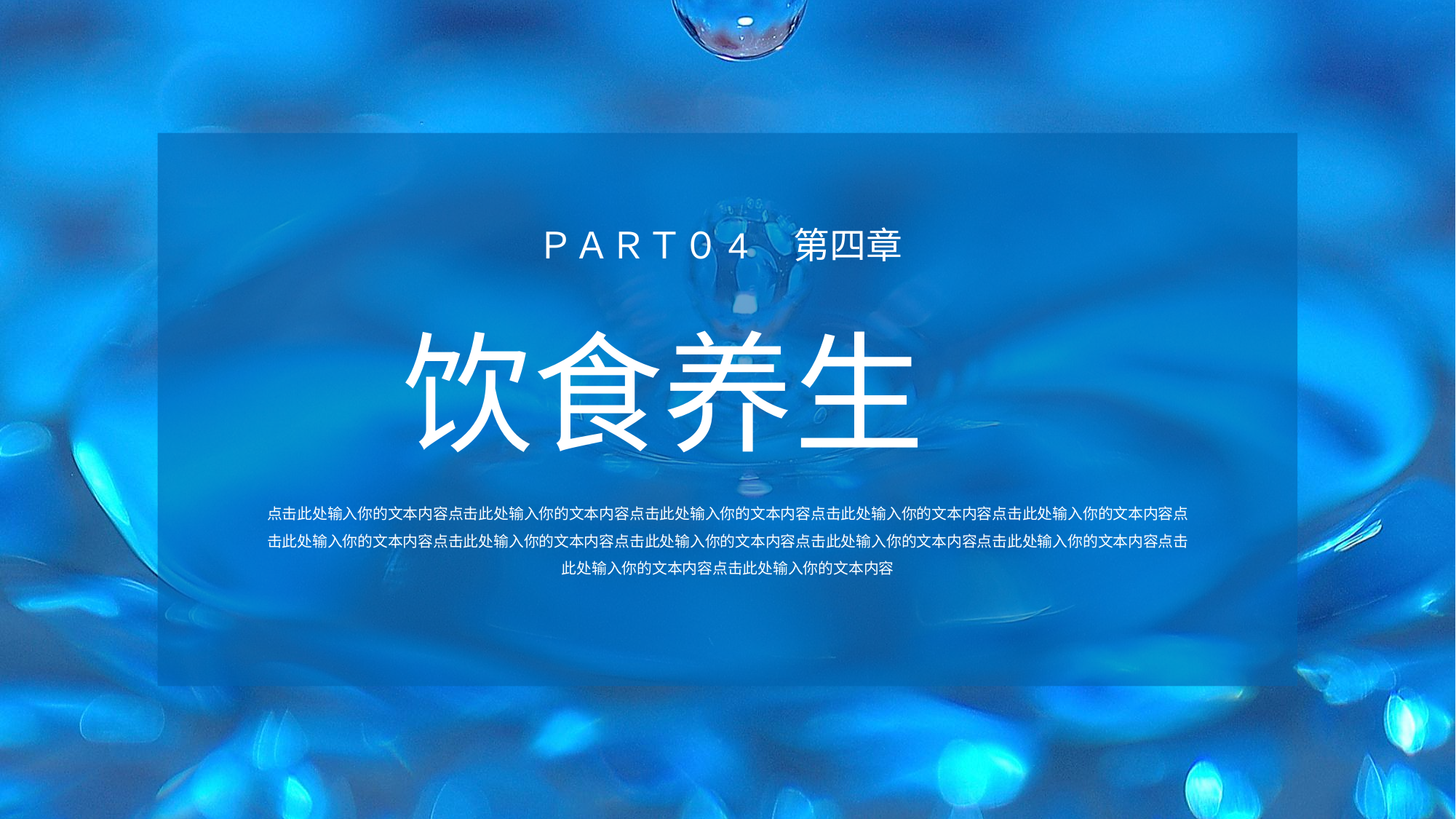

ＰＡＲＴ０4　第四章
饮食养生
点击此处输入你的文本内容点击此处输入你的文本内容点击此处输入你的文本内容点击此处输入你的文本内容点击此处输入你的文本内容点击此处输入你的文本内容点击此处输入你的文本内容点击此处输入你的文本内容点击此处输入你的文本内容点击此处输入你的文本内容点击此处输入你的文本内容点击此处输入你的文本内容